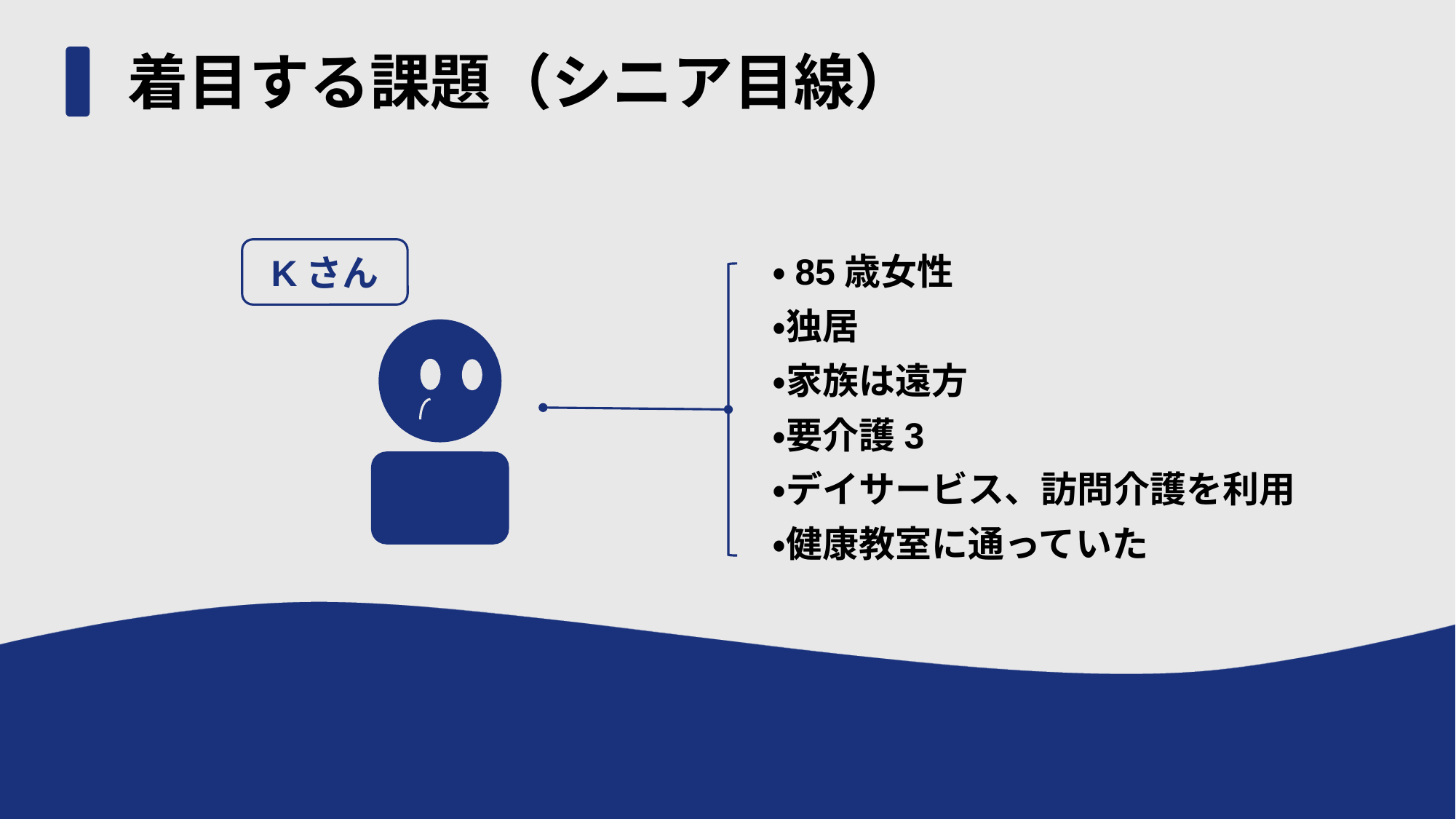

# 着目する課題（シニア目線）
・85歳女性
・独居
・家族は遠方
・要介護3
・デイサービス、訪問介護を利用
・健康教室に通っていた
Kさん